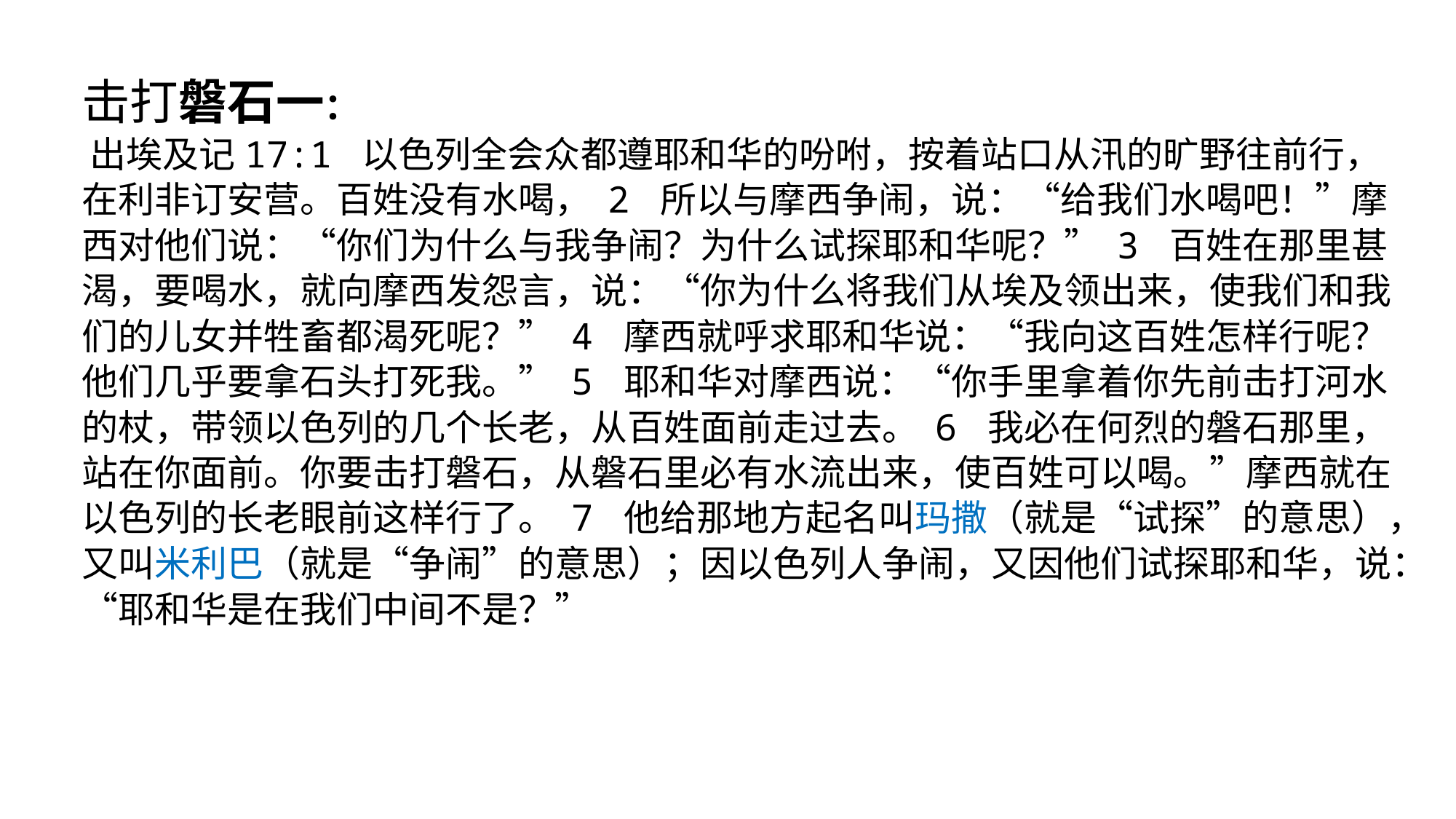

击打磐石一：
‪出埃及记‬17:1 以色列全会众都遵耶和华的吩咐，按着站口从汛的旷野往前行，在利非订安营。百姓没有水喝， 2 所以与摩西争闹，说：“给我们水喝吧！”摩西对他们说：“你们为什么与我争闹？为什么试探耶和华呢？” 3 百姓在那里甚渴，要喝水，就向摩西发怨言，说：“你为什么将我们从埃及领出来，使我们和我们的儿女并牲畜都渴死呢？” 4 摩西就呼求耶和华说：“我向这百姓怎样行呢？他们几乎要拿石头打死我。” 5 耶和华对摩西说：“你手里拿着你先前击打河水的杖，带领以色列的几个长老，从百姓面前走过去。 6 我必在何烈的磐石那里，站在你面前。你要击打磐石，从磐石里必有水流出来，使百姓可以喝。”摩西就在以色列的长老眼前这样行了。 7 他给那地方起名叫玛撒（就是“试探”的意思），又叫米利巴（就是“争闹”的意思）；因以色列人争闹，又因他们试探耶和华，说：“耶和华是在我们中间不是？”